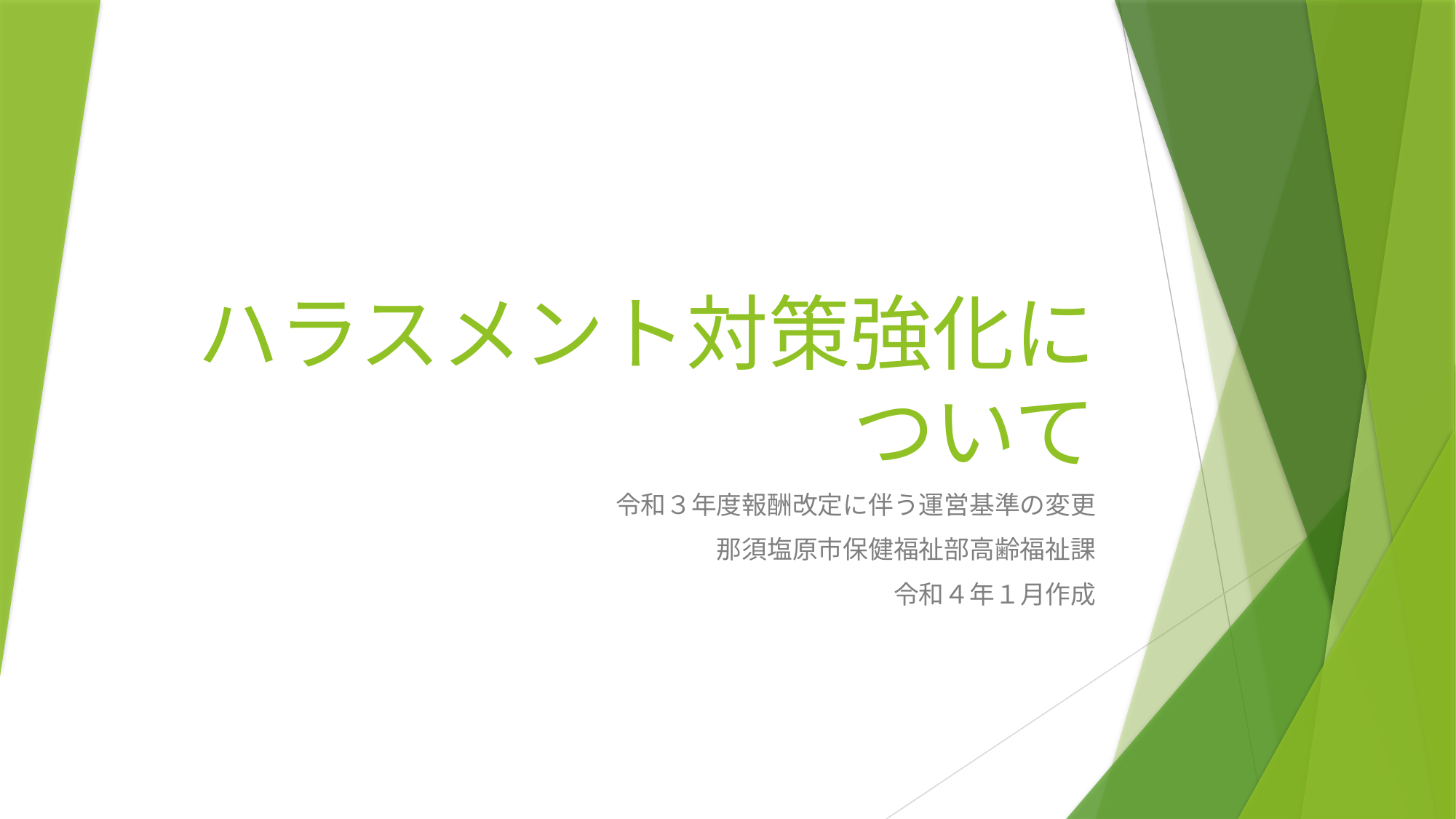

# ハラスメント対策強化について
令和３年度報酬改定に伴う運営基準の変更
那須塩原市保健福祉部高齢福祉課
令和４年１月作成